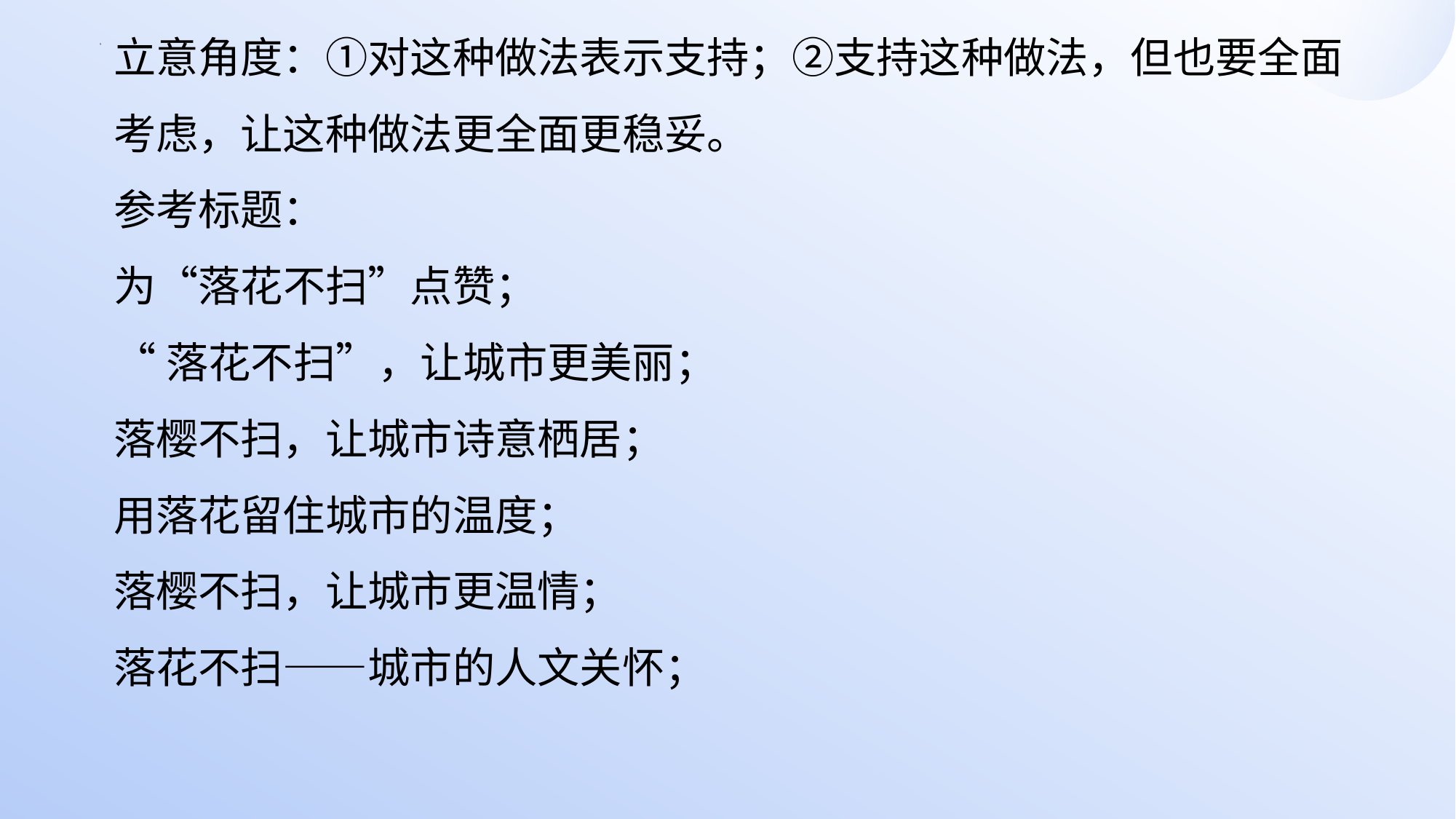

立意角度：①对这种做法表示支持；②支持这种做法，但也要全面考虑，让这种做法更全面更稳妥。
参考标题：
为“落花不扫”点赞；
“落花不扫”，让城市更美丽；
落樱不扫，让城市诗意栖居；
用落花留住城市的温度；
落樱不扫，让城市更温情；
落花不扫——城市的人文关怀；